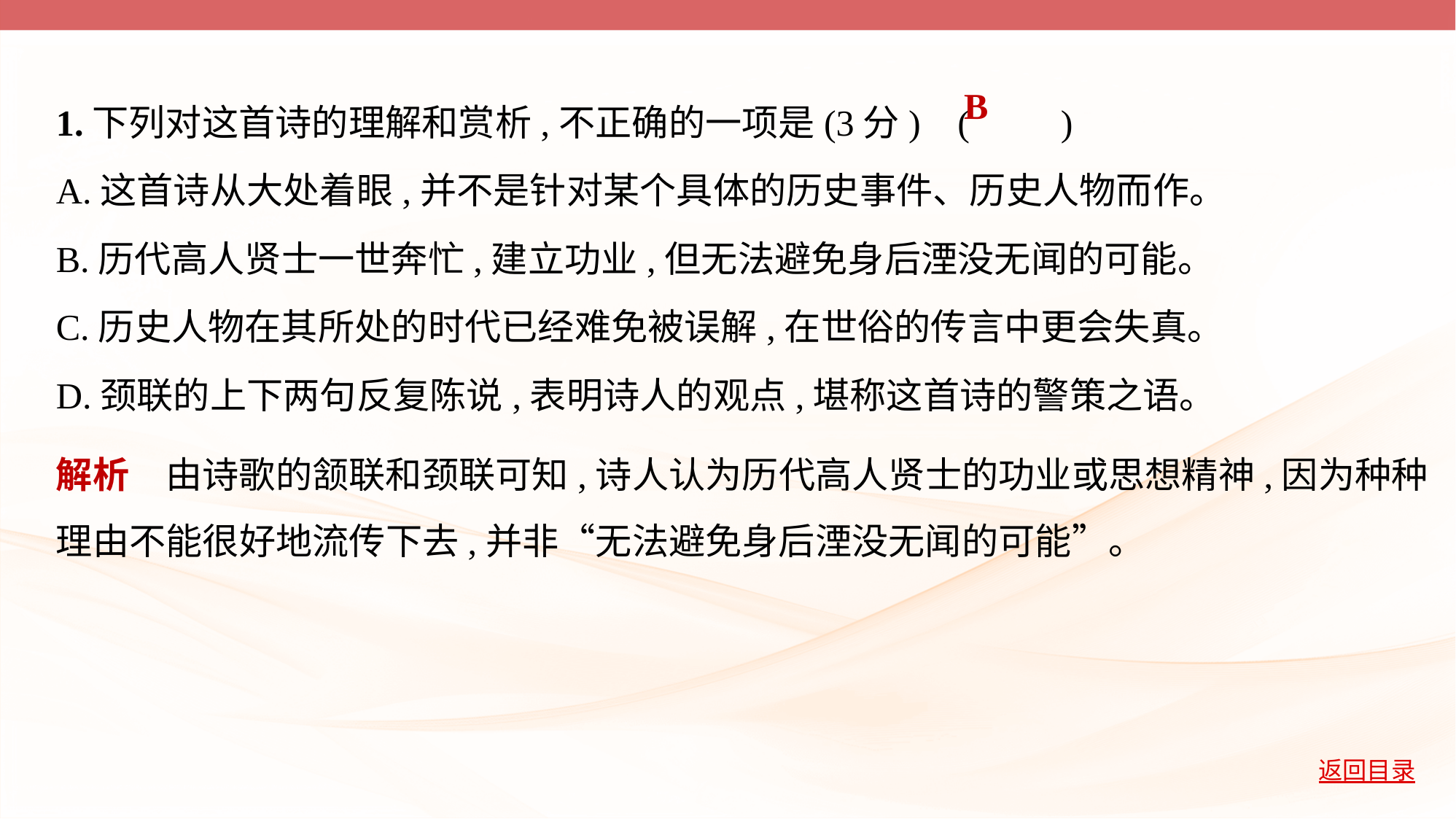

1.下列对这首诗的理解和赏析,不正确的一项是(3分) (          )
A.这首诗从大处着眼,并不是针对某个具体的历史事件、历史人物而作。
B.历代高人贤士一世奔忙,建立功业,但无法避免身后湮没无闻的可能。
C.历史人物在其所处的时代已经难免被误解,在世俗的传言中更会失真。
D.颈联的上下两句反复陈说,表明诗人的观点,堪称这首诗的警策之语。
B
解析　由诗歌的颔联和颈联可知,诗人认为历代高人贤士的功业或思想精神,因为种种
理由不能很好地流传下去,并非“无法避免身后湮没无闻的可能”。